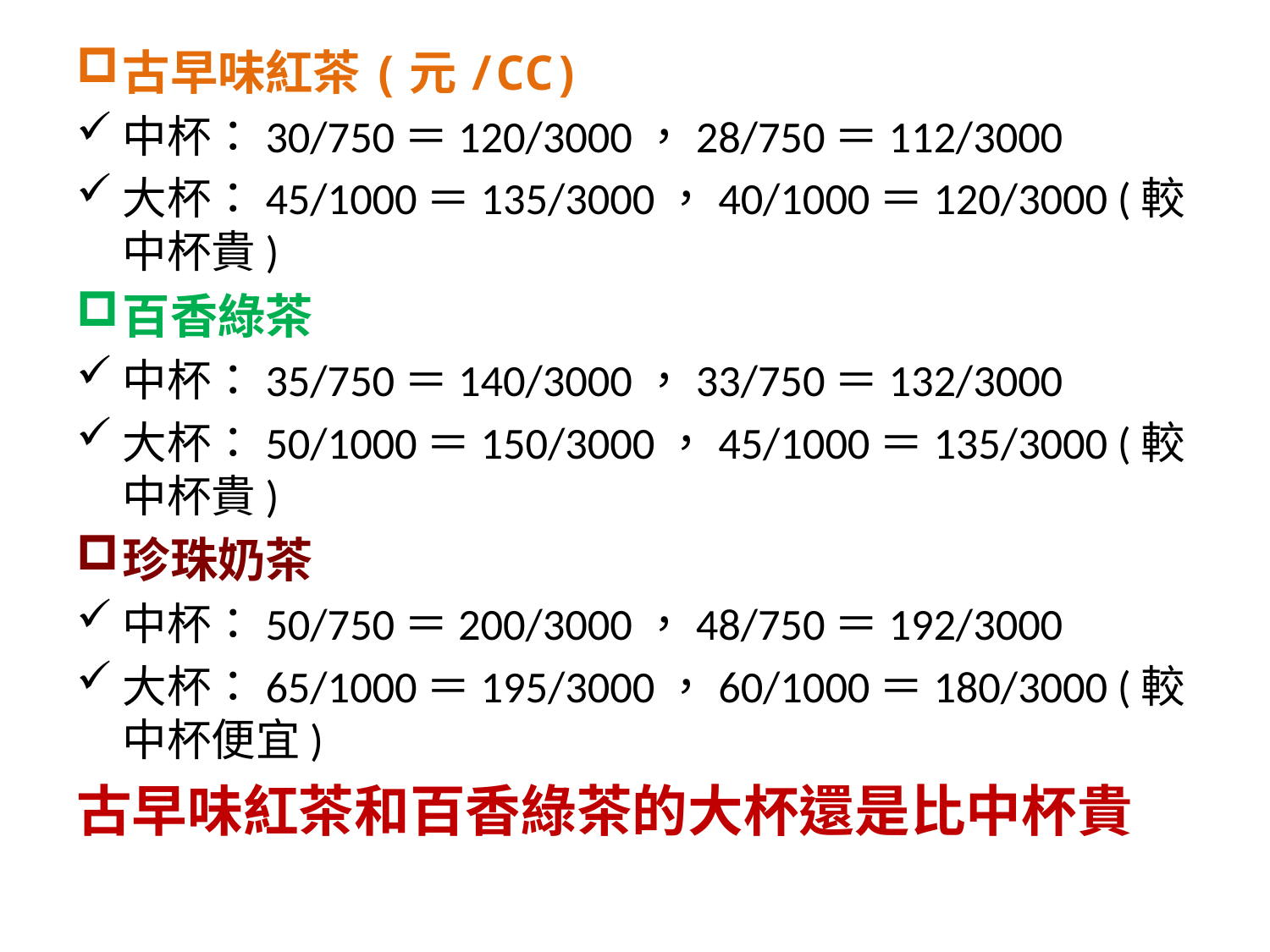

古早味紅茶(元/CC)
中杯：30/750＝120/3000，28/750＝112/3000
大杯：45/1000＝135/3000，40/1000＝120/3000 (較中杯貴)
百香綠茶
中杯：35/750＝140/3000，33/750＝132/3000
大杯：50/1000＝150/3000，45/1000＝135/3000 (較中杯貴)
珍珠奶茶
中杯：50/750＝200/3000，48/750＝192/3000
大杯：65/1000＝195/3000，60/1000＝180/3000 (較中杯便宜)
古早味紅茶和百香綠茶的大杯還是比中杯貴